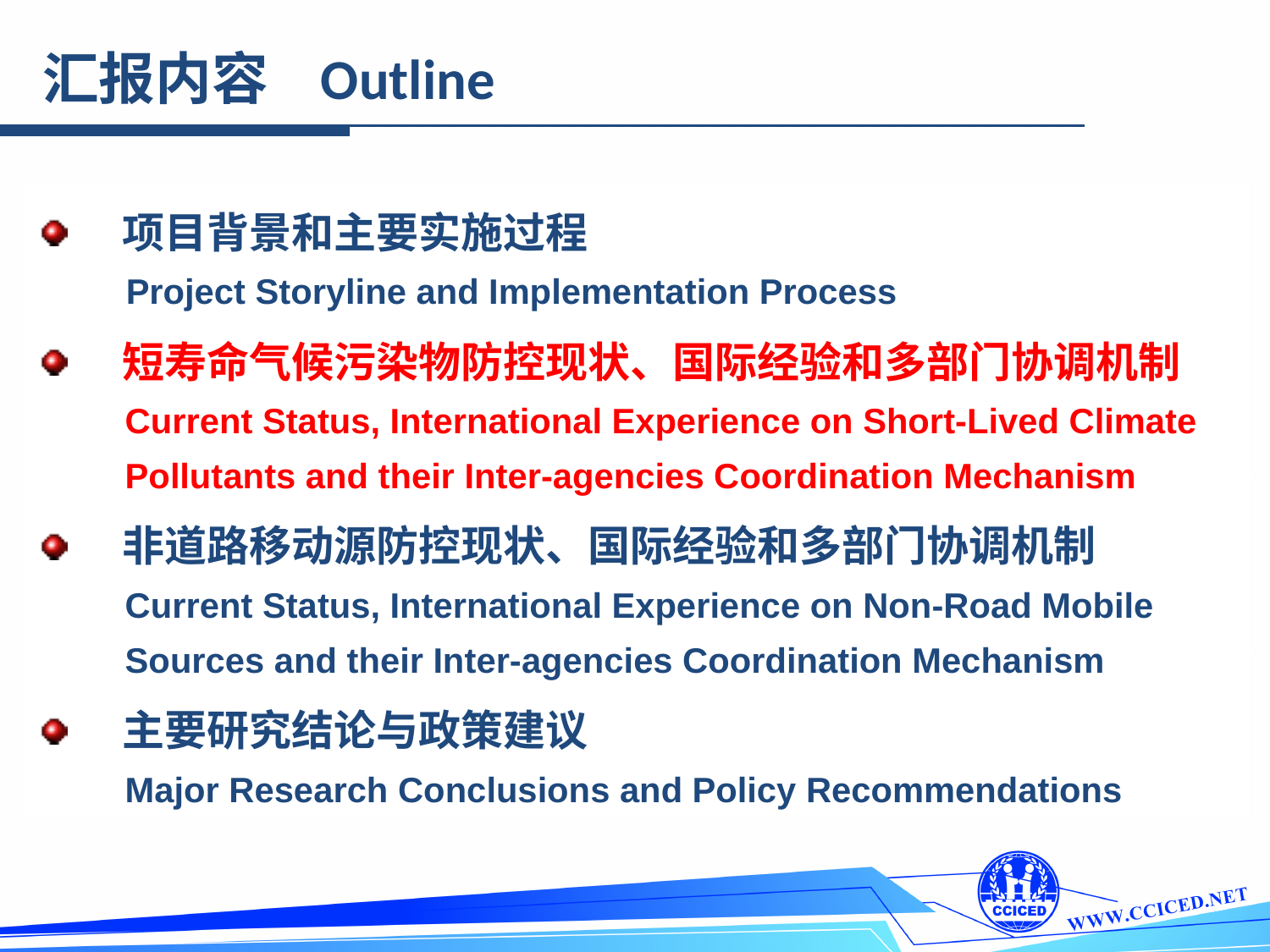

汇报内容   Outline
项目背景和主要实施过程
  Project Storyline and Implementation Process
短寿命气候污染物防控现状、国际经验和多部门协调机制
Current Status, International Experience on Short-Lived Climate Pollutants and their Inter-agencies Coordination Mechanism
非道路移动源防控现状、国际经验和多部门协调机制
Current Status, International Experience on Non-Road Mobile Sources and their Inter-agencies Coordination Mechanism
主要研究结论与政策建议
Major Research Conclusions and Policy Recommendations